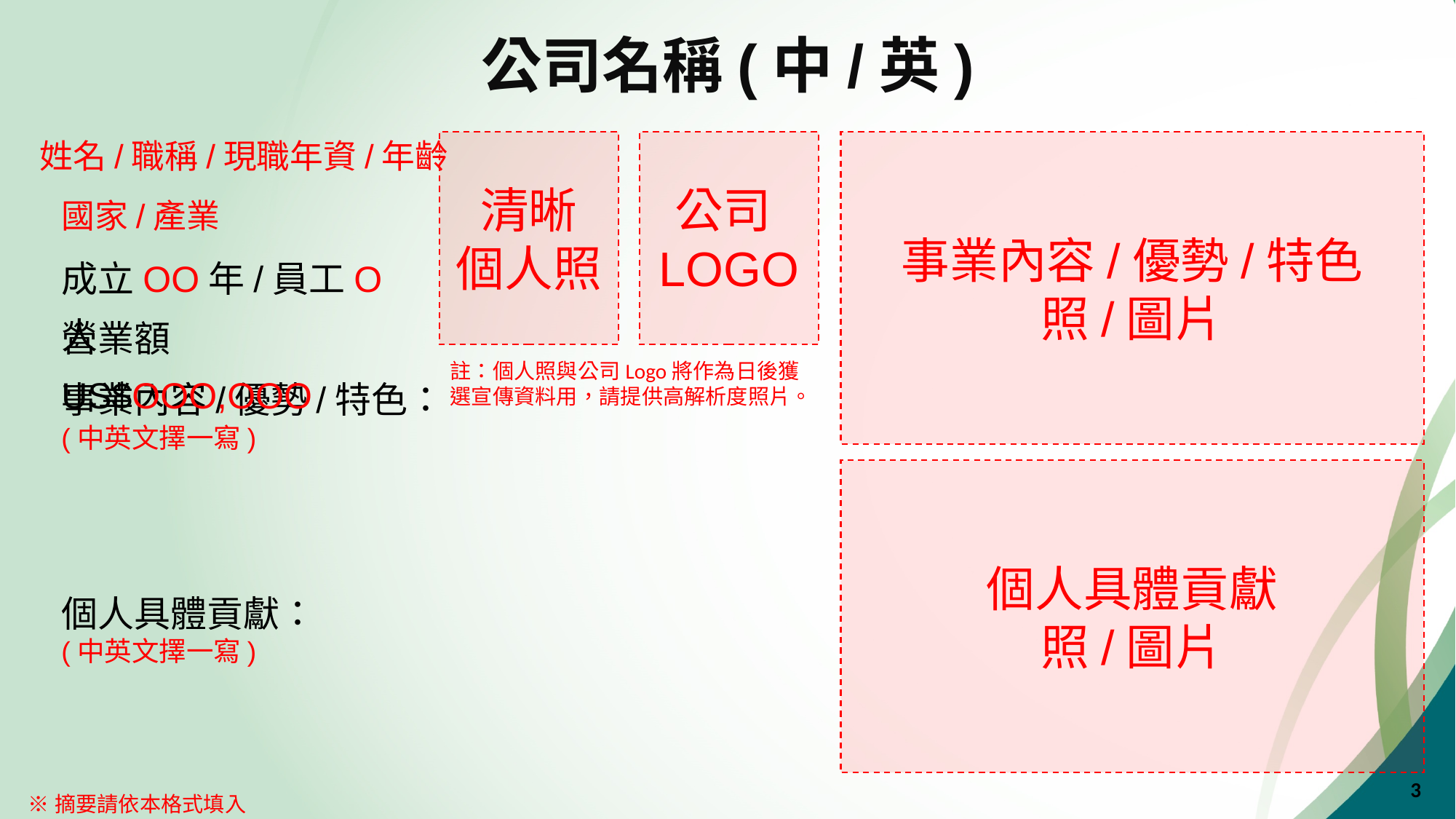

公司名稱(中/英)
姓名/職稱/現職年資/年齡
清晰
個人照
公司LOGO
事業內容/優勢/特色
照/圖片
個人具體貢獻
照/圖片
國家/產業
成立OO年/員工O人
營業額US$OOO,OOO
註：個人照與公司Logo將作為日後獲選宣傳資料用，請提供高解析度照片。
事業內容/優勢/特色：
(中英文擇一寫)
個人具體貢獻：
(中英文擇一寫)
3
   ※摘要請依本格式填入